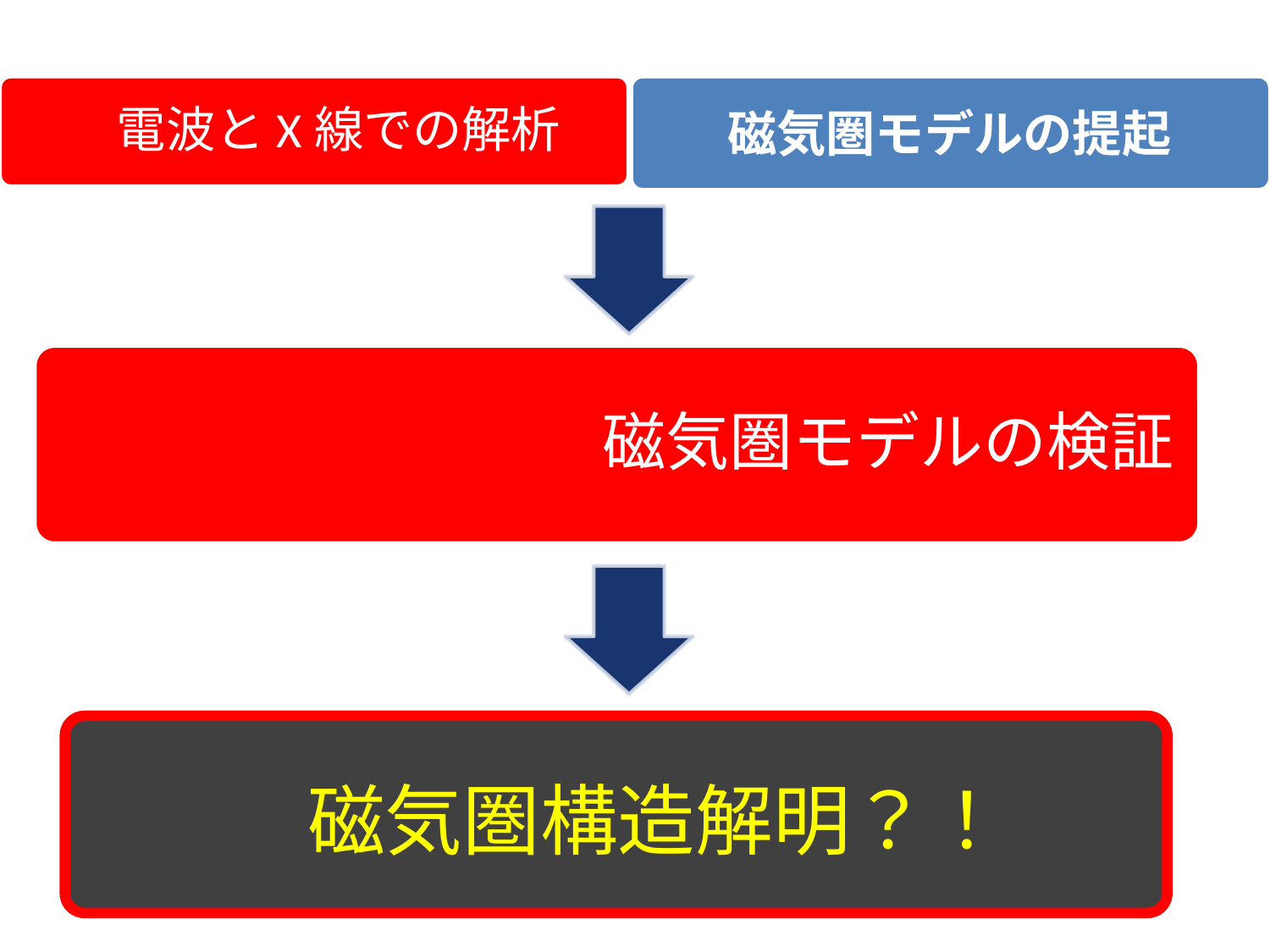

電波とX線での解析

磁気圏モデルの検証

磁気圏モデルの提起
磁気圏構造解明？！